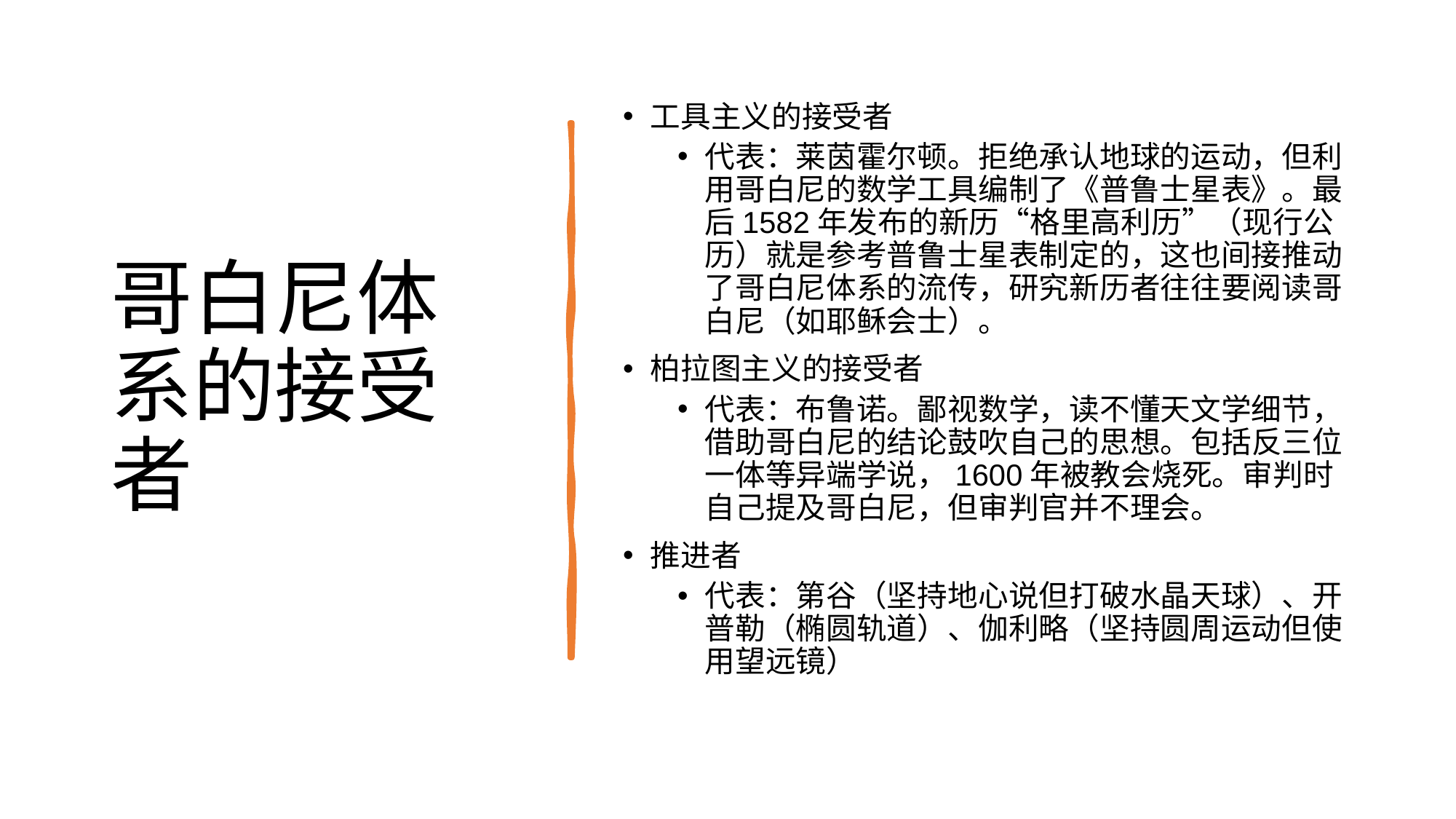

# 哥白尼体系的接受者
工具主义的接受者
代表：莱茵霍尔顿。拒绝承认地球的运动，但利用哥白尼的数学工具编制了《普鲁士星表》。最后1582年发布的新历“格里高利历”（现行公历）就是参考普鲁士星表制定的，这也间接推动了哥白尼体系的流传，研究新历者往往要阅读哥白尼（如耶稣会士）。
柏拉图主义的接受者
代表：布鲁诺。鄙视数学，读不懂天文学细节，借助哥白尼的结论鼓吹自己的思想。包括反三位一体等异端学说，1600年被教会烧死。审判时自己提及哥白尼，但审判官并不理会。
推进者
代表：第谷（坚持地心说但打破水晶天球）、开普勒（椭圆轨道）、伽利略（坚持圆周运动但使用望远镜）